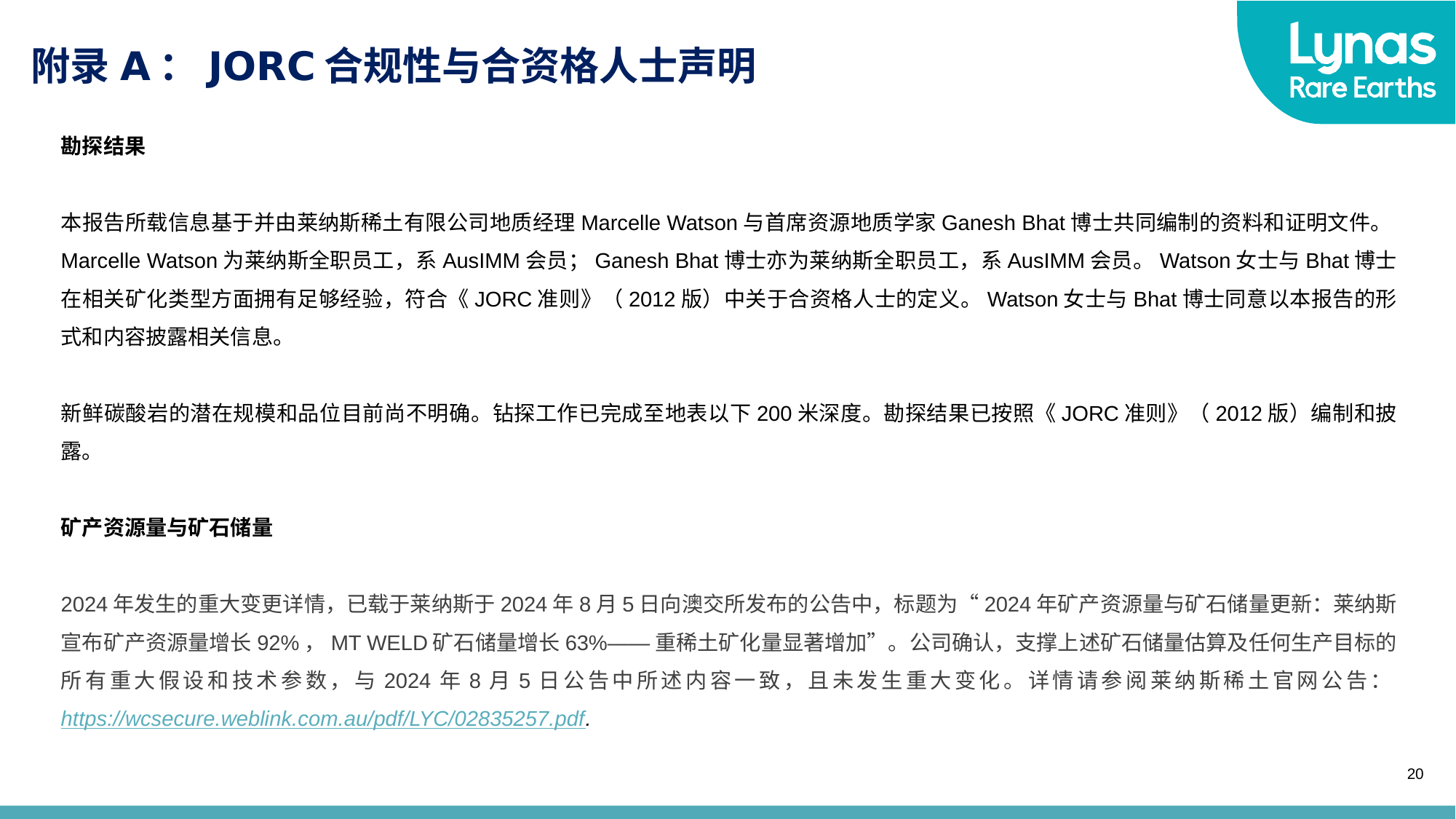

# 附录A：JORC合规性与合资格人士声明
勘探结果

本报告所载信息基于并由莱纳斯稀土有限公司地质经理Marcelle Watson与首席资源地质学家Ganesh Bhat博士共同编制的资料和证明文件。Marcelle Watson为莱纳斯全职员工，系AusIMM会员；Ganesh Bhat博士亦为莱纳斯全职员工，系AusIMM会员。Watson女士与Bhat博士在相关矿化类型方面拥有足够经验，符合《JORC准则》（2012版）中关于合资格人士的定义。Watson女士与Bhat博士同意以本报告的形式和内容披露相关信息。

新鲜碳酸岩的潜在规模和品位目前尚不明确。钻探工作已完成至地表以下200米深度。勘探结果已按照《JORC准则》（2012版）编制和披露。

矿产资源量与矿石储量

2024年发生的重大变更详情，已载于莱纳斯于2024年8月5日向澳交所发布的公告中，标题为“2024年矿产资源量与矿石储量更新：莱纳斯宣布矿产资源量增长92%，Mt Weld矿石储量增长63%——重稀土矿化量显著增加”。公司确认，支撑上述矿石储量估算及任何生产目标的所有重大假设和技术参数，与2024年8月5日公告中所述内容一致，且未发生重大变化。详情请参阅莱纳斯稀土官网公告：https://wcsecure.weblink.com.au/pdf/LYC/02835257.pdf.

20